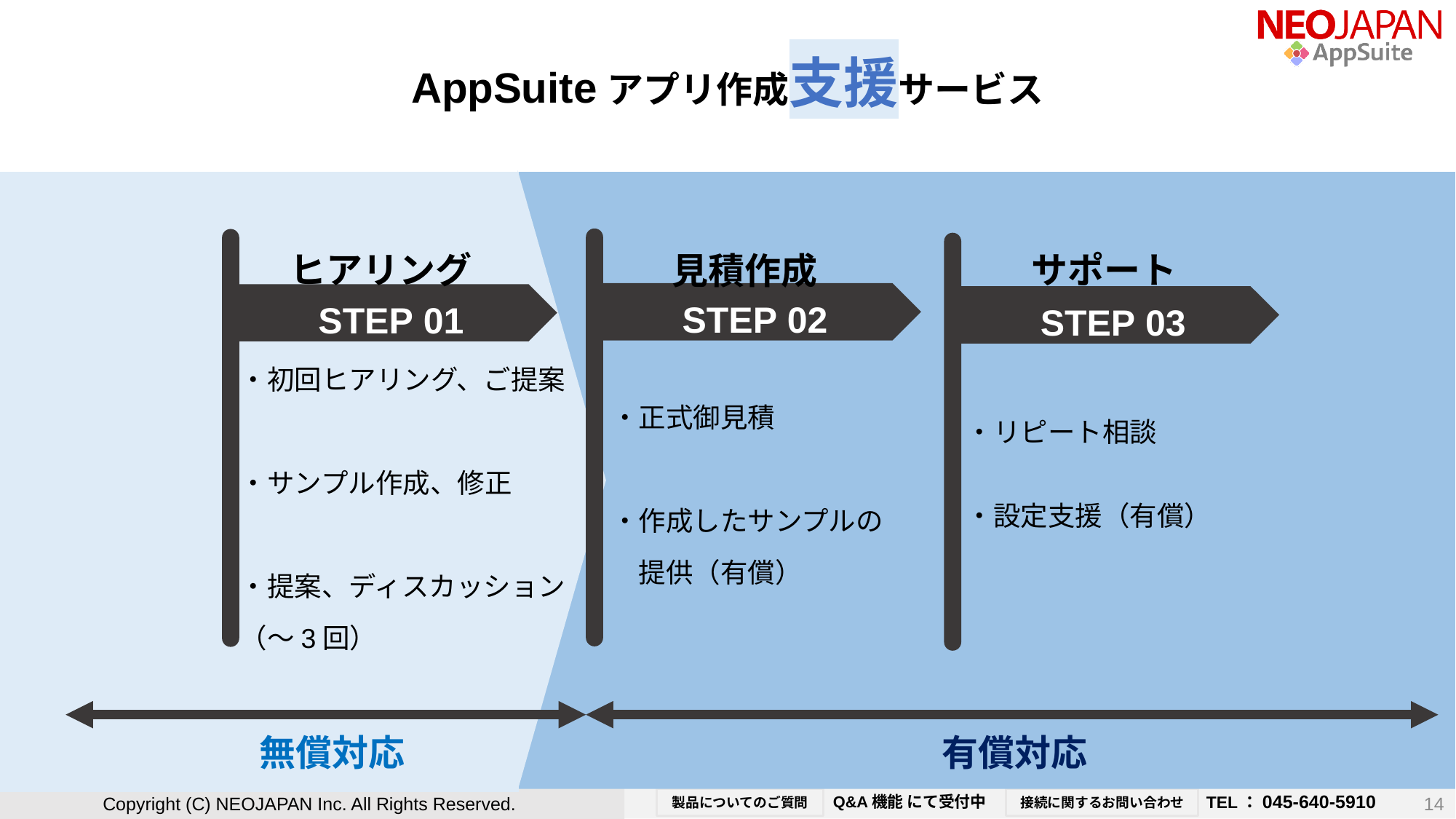

AppSuiteアプリ作成支援サービス

ヒアリング
サポート
見積作成

STEP 02
STEP 01
STEP 03
・初回ヒアリング、ご提案

・サンプル作成、修正

・提案、ディスカッション
（～3回）
・正式御見積

・作成したサンプルの
　提供（有償）

・リピート相談

・設定支援（有償）

有償対応
無償対応
14